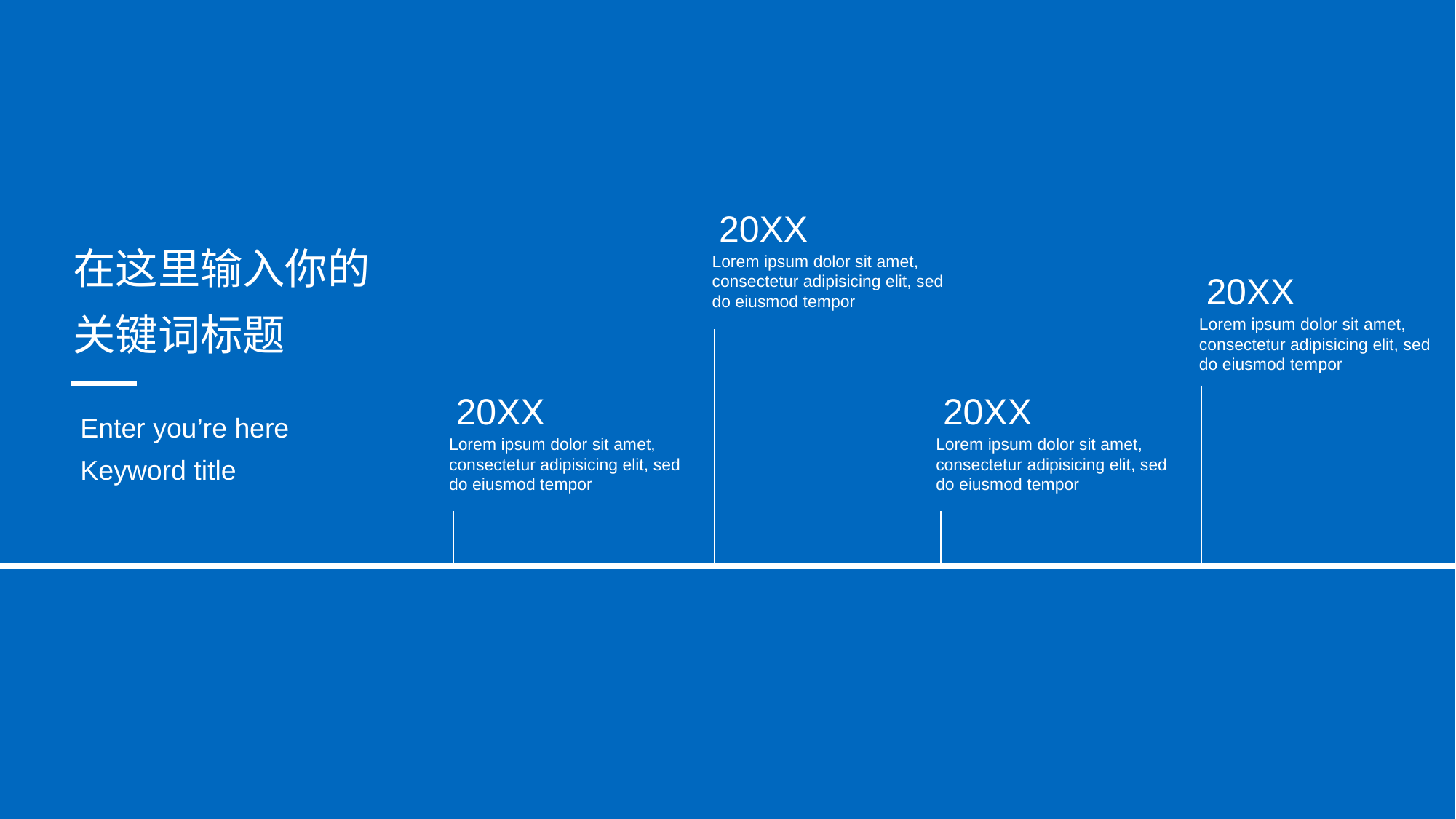

20XX
Lorem ipsum dolor sit amet, consectetur adipisicing elit, sed do eiusmod tempor
在这里输入你的
关键词标题
20XX
Lorem ipsum dolor sit amet, consectetur adipisicing elit, sed do eiusmod tempor
20XX
Lorem ipsum dolor sit amet, consectetur adipisicing elit, sed do eiusmod tempor
20XX
Lorem ipsum dolor sit amet, consectetur adipisicing elit, sed do eiusmod tempor
Enter you’re here
Keyword title